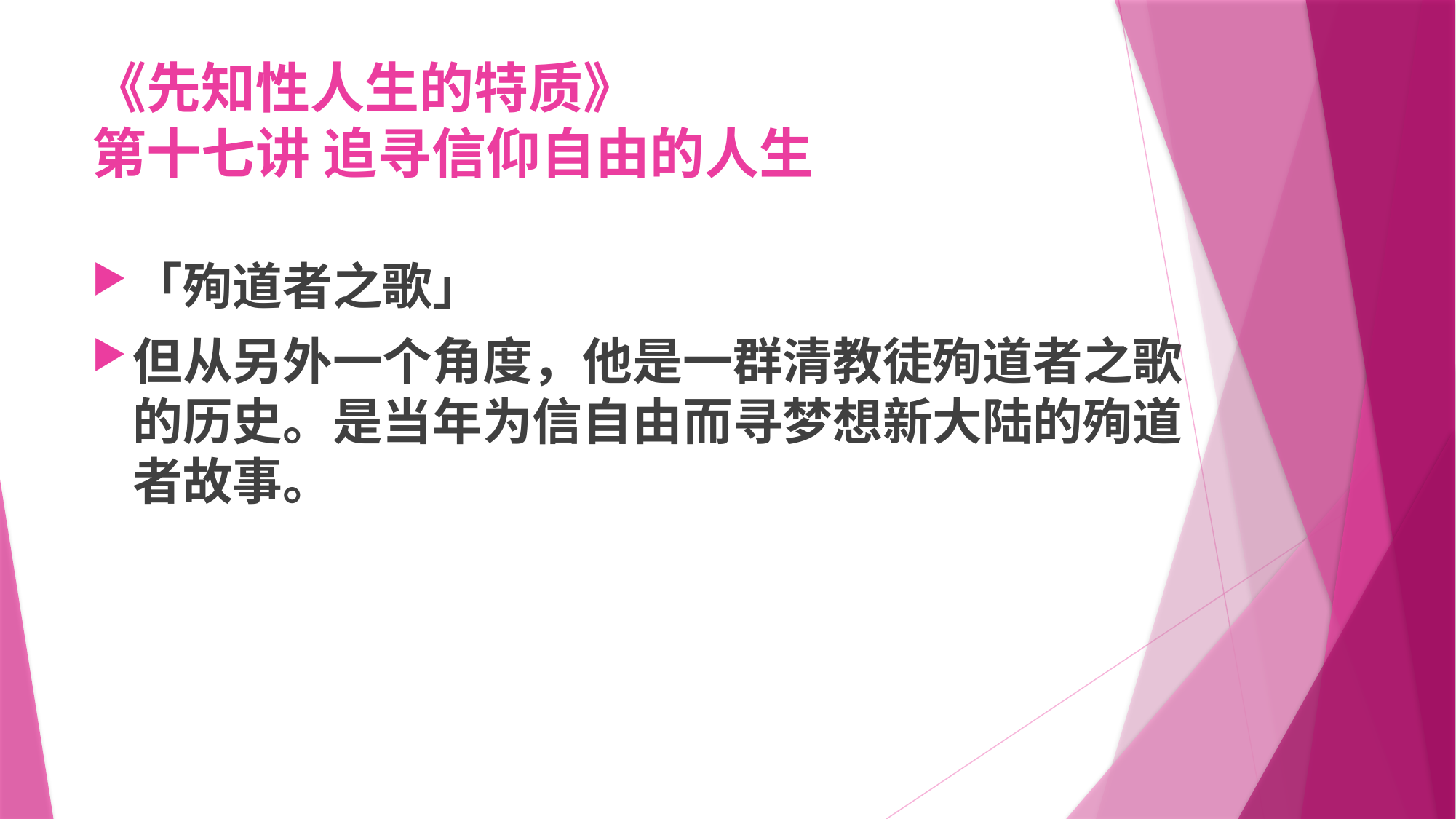

# 《先知性人生的特质》 第十七讲 追寻信仰自由的人生
「殉道者之歌」
但从另外一个角度，他是一群清教徒殉道者之歌的历史。是当年为信自由而寻梦想新大陆的殉道者故事。